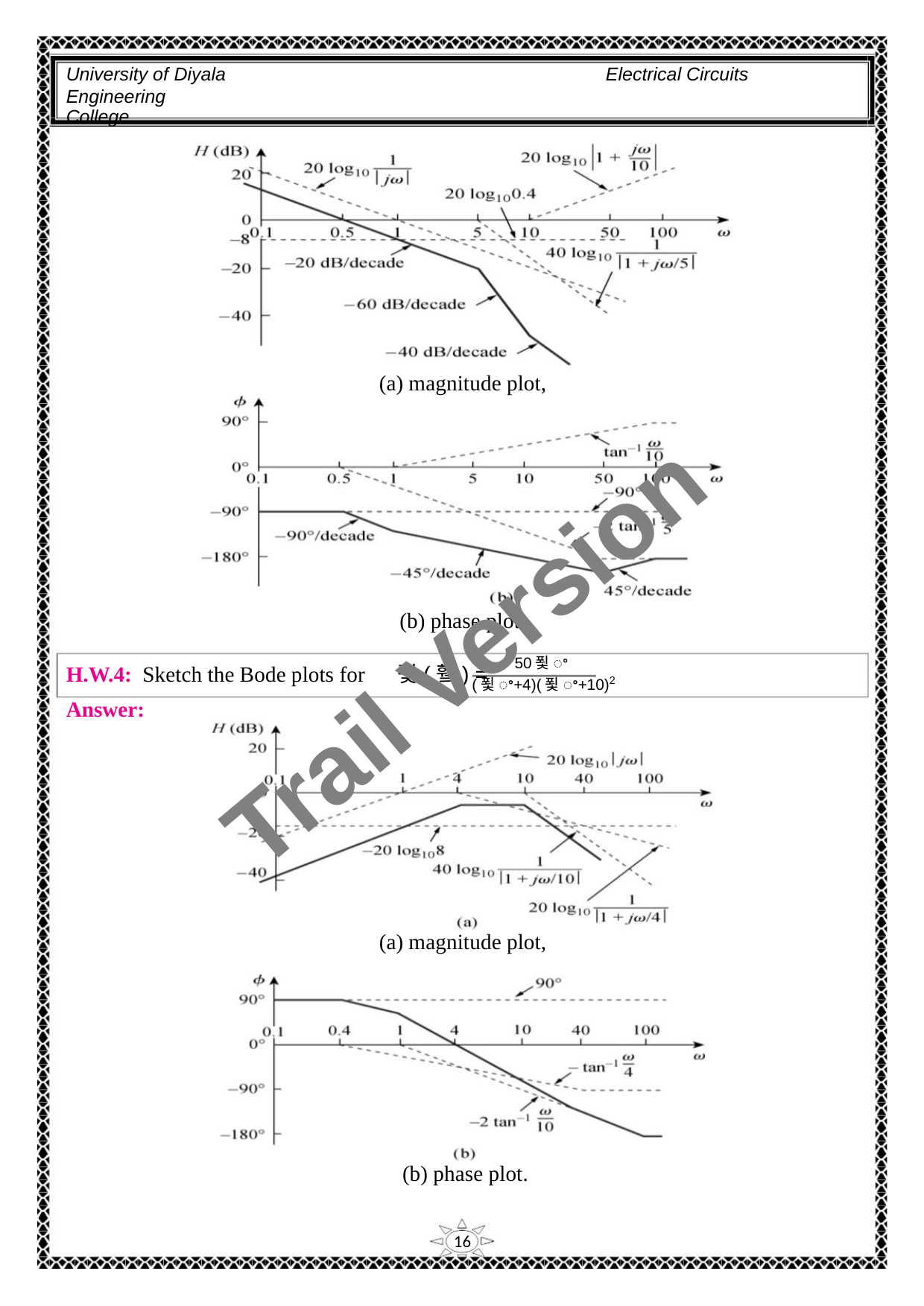

University of Diyala
Engineering College
Electrical Circuits
(a) magnitude plot,
Trail Version
Trail Version
Trail Version
Trail Version
Trail Version
Trail Version
Trail Version
Trail Version
Trail Version
Trail Version
Trail Version
Trail Version
Trail Version
(b) phase plot.
50푗ꢀ
H.W.4: Sketch the Bode plots for 퐻(휔) =
(푗ꢀ+4)(푗ꢀ+10)2
Answer:
(a) magnitude plot,
(b) phase plot.
16